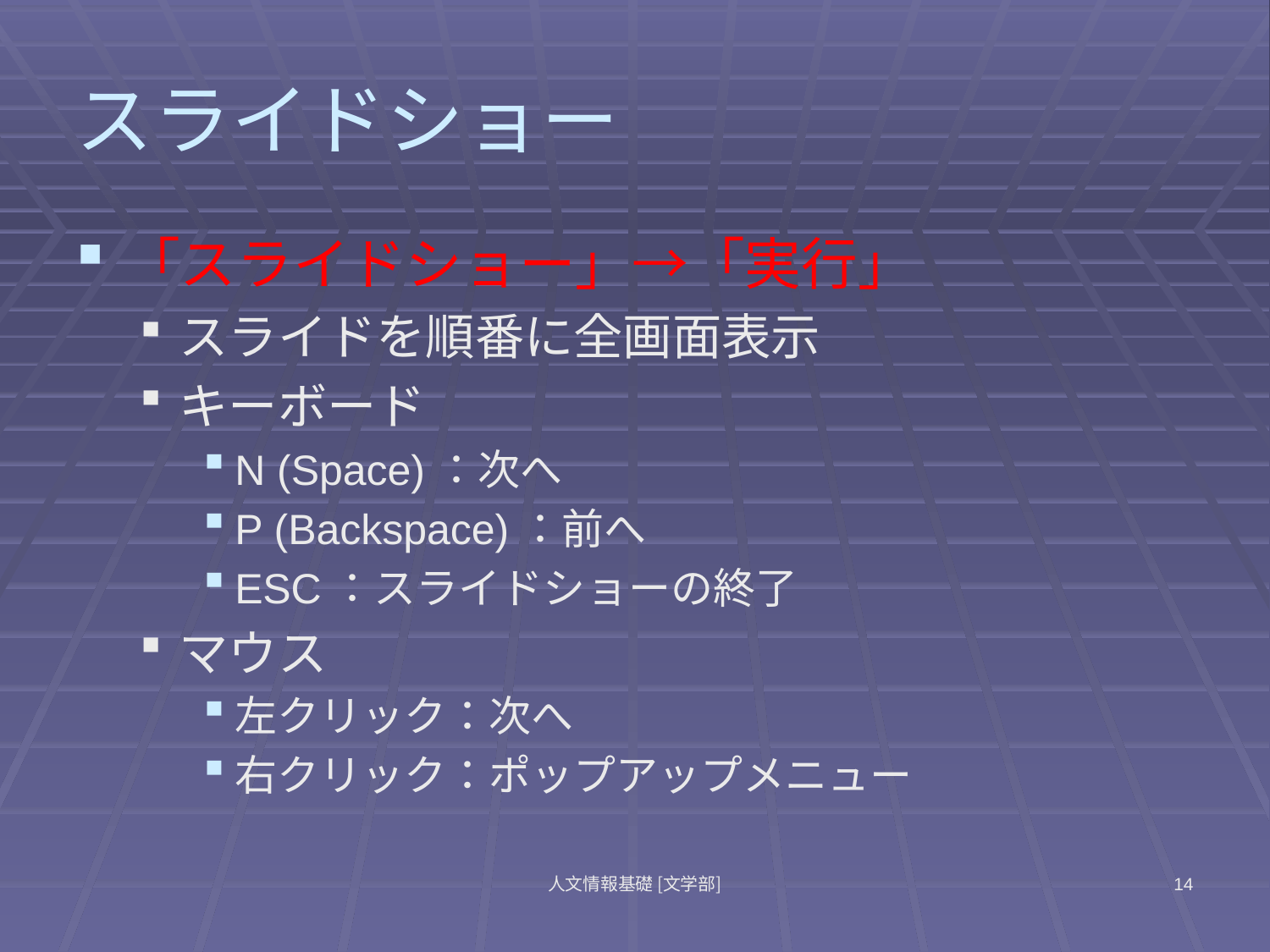

# スライドショー
「スライドショー」→「実行」
スライドを順番に全画面表示
キーボード
N (Space)：次へ
P (Backspace)：前へ
ESC：スライドショーの終了
マウス
左クリック：次へ
右クリック：ポップアップメニュー
人文情報基礎 [文学部]
14